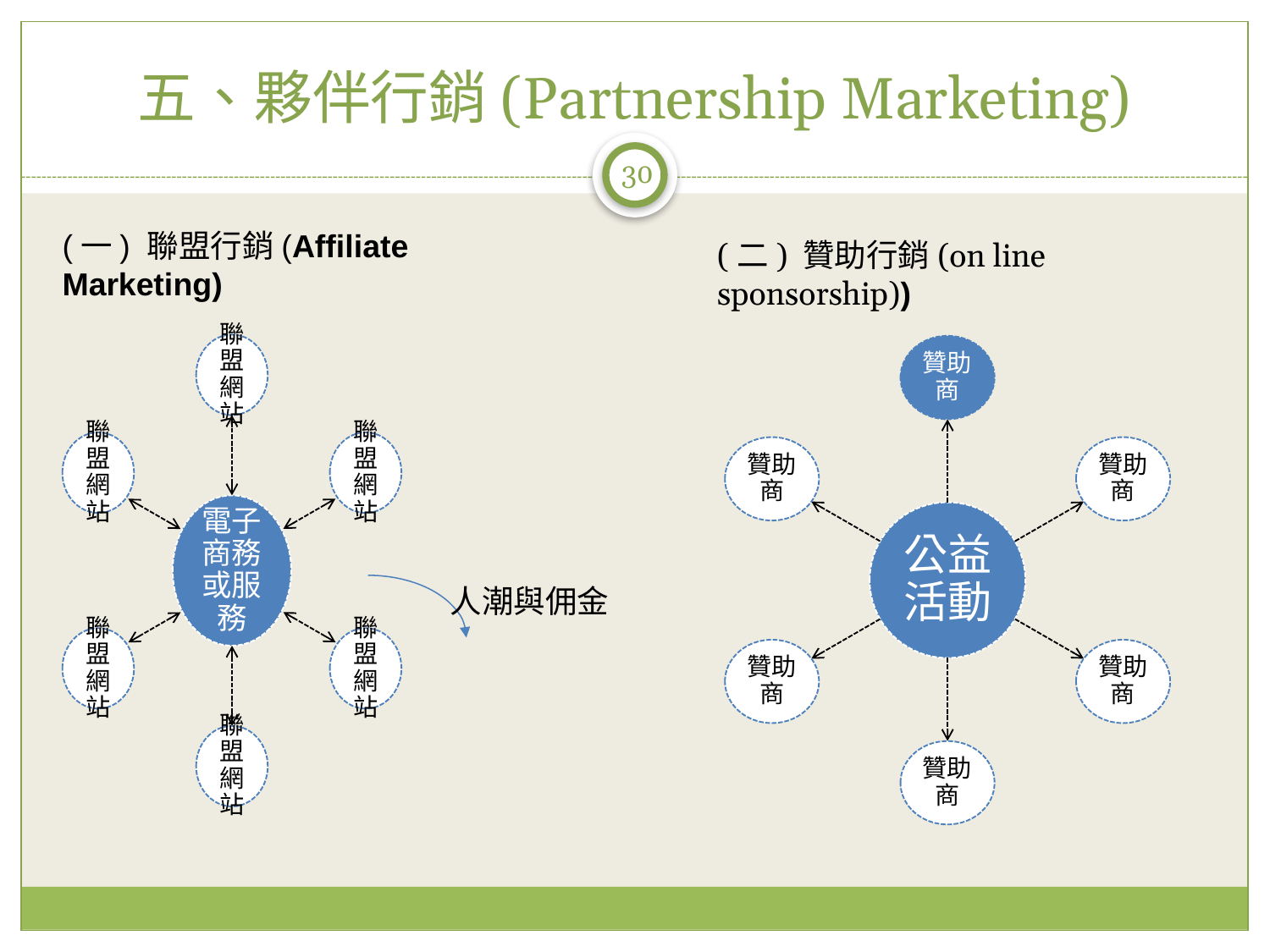

# 五、夥伴行銷(Partnership Marketing)
30
(一) 聯盟行銷(Affiliate Marketing)
(二) 贊助行銷(on line sponsorship))
電子商務或服務

聯盟網站

聯盟網站

聯盟網站

聯盟網站

聯盟網站

聯盟網站

人潮與佣金
公益活動

贊助商

贊助商

贊助商

贊助商

贊助商

贊助商